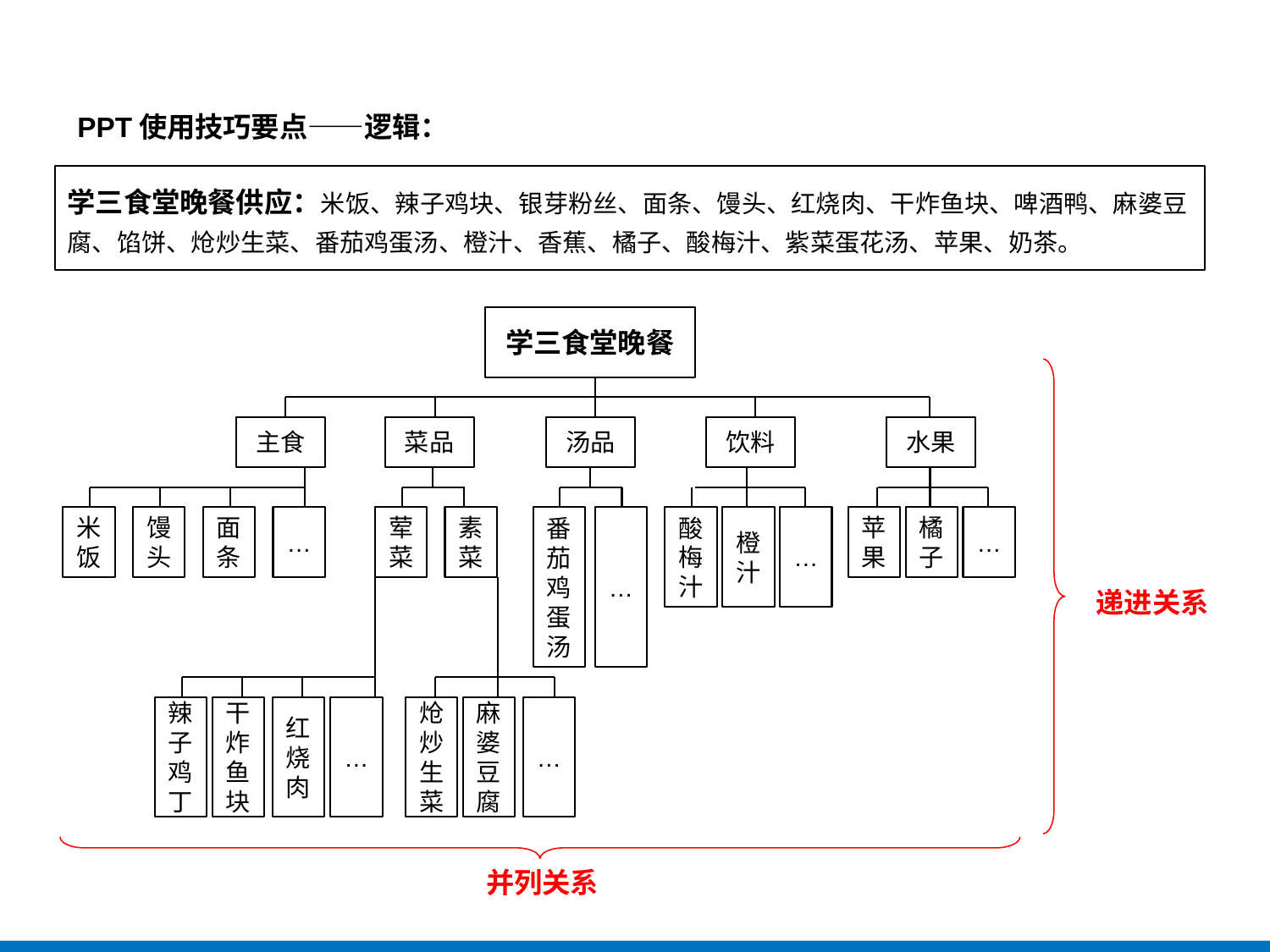

PPT使用技巧要点——逻辑：
学三食堂晚餐供应：米饭、辣子鸡块、银芽粉丝、面条、馒头、红烧肉、干炸鱼块、啤酒鸭、麻婆豆腐、馅饼、炝炒生菜、番茄鸡蛋汤、橙汁、香蕉、橘子、酸梅汁、紫菜蛋花汤、苹果、奶茶。
学三食堂晚餐
主食
菜品
汤品
饮料
水果
米饭
馒头
面条
…
荤菜
素菜
番茄鸡蛋汤
…
酸梅汁
橙汁
…
苹果
橘子
…
辣子鸡丁
干炸鱼块
红烧肉
…
炝炒生菜
麻婆豆腐
…

递进关系
并列关系